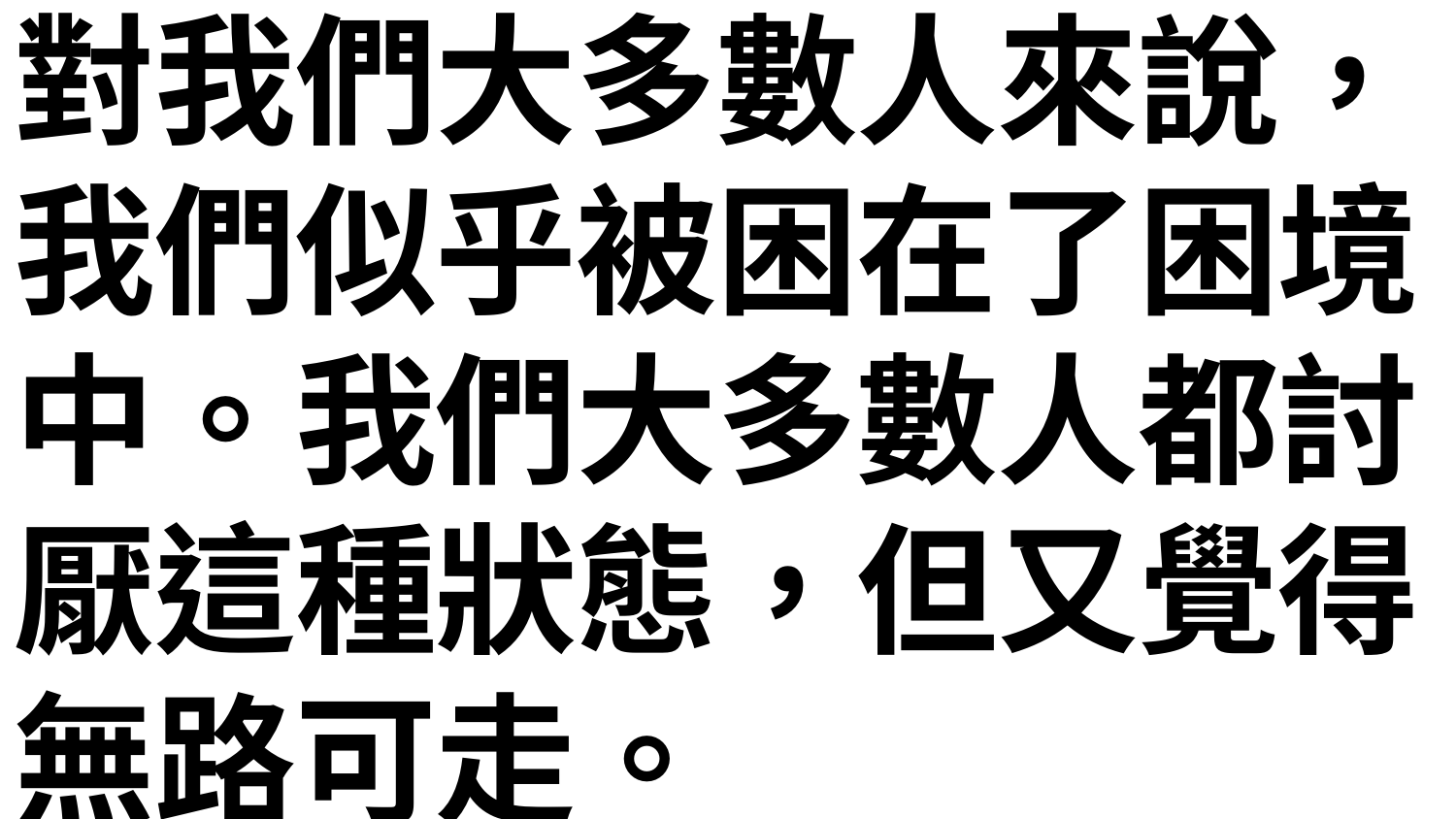

對我們大多數人來說，我們似乎被困在了困境中。我們大多數人都討厭這種狀態，但又覺得無路可走。